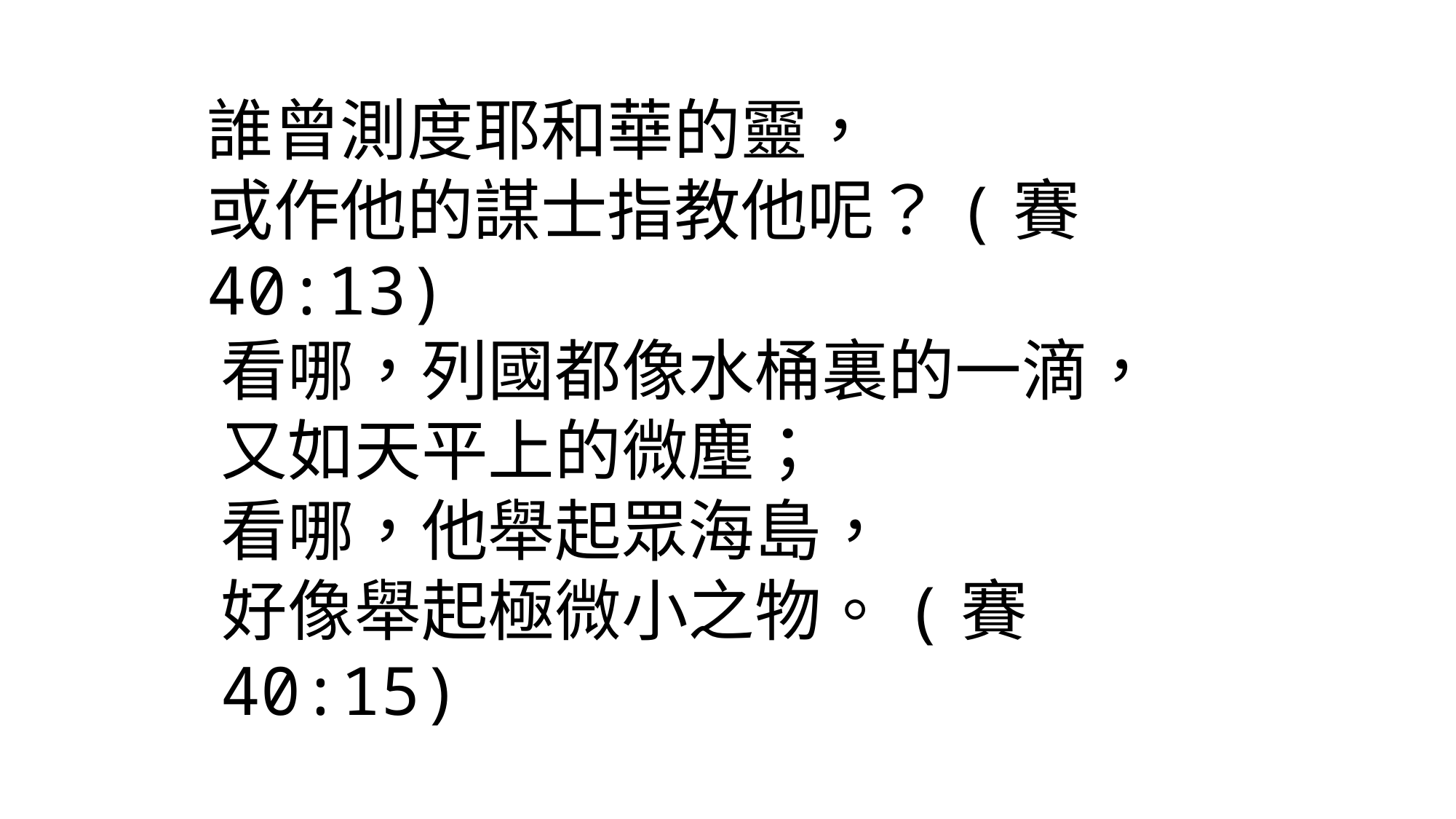

誰曾測度耶和華的靈，
或作他的謀士指教他呢？(賽40:13)
看哪，列國都像水桶裏的一滴，
又如天平上的微塵；
看哪，他舉起眾海島，
好像舉起極微小之物。(賽40:15)